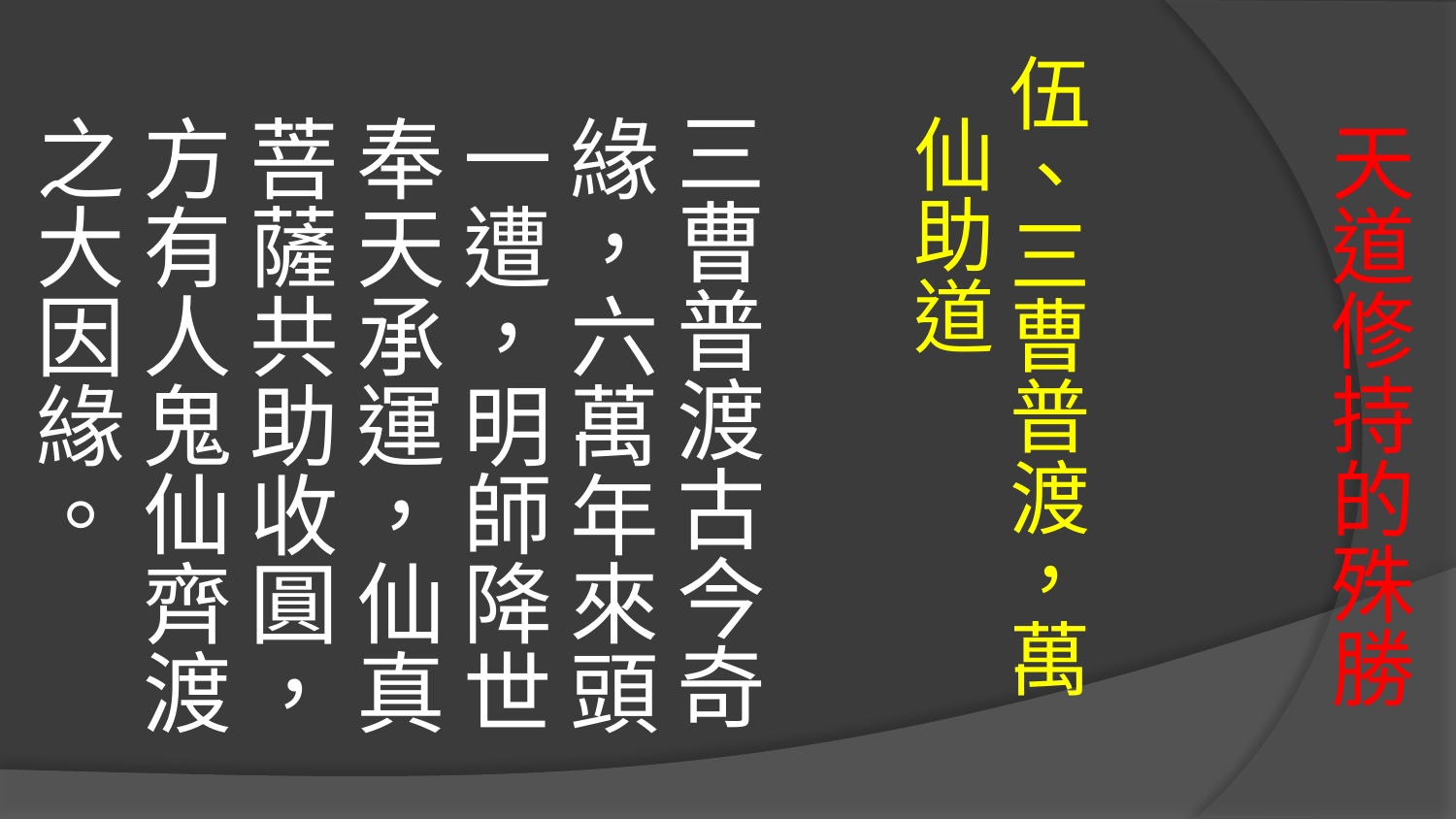

伍、三曹普渡，萬仙助道

  三曹普渡古今奇緣，六萬年來頭一遭，明師降世奉天承運，仙真菩薩共助收圓，方有人鬼仙齊渡之大因緣。
# 天道修持的殊勝